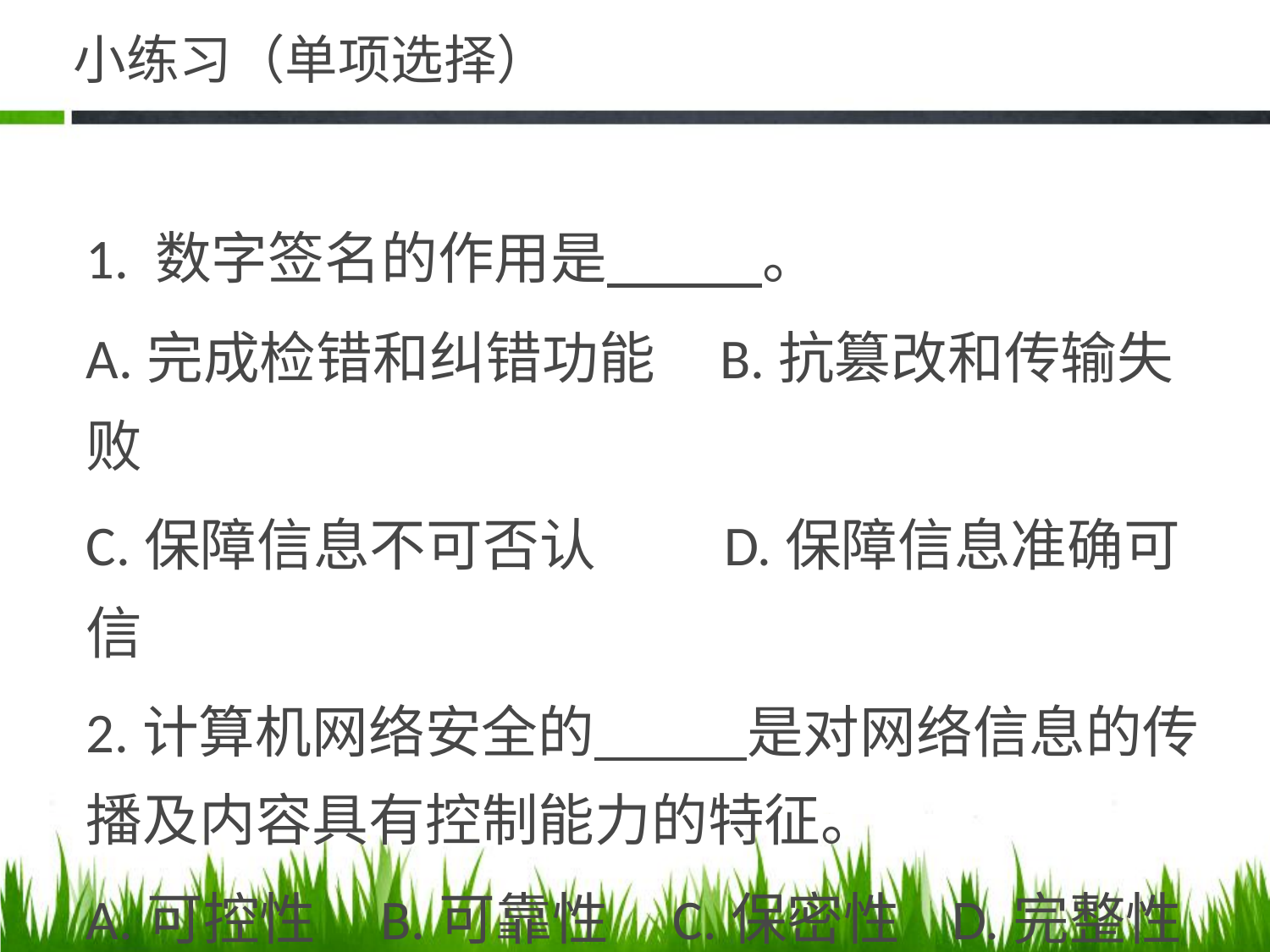

# 小练习（单项选择）
1. 数字签名的作用是            。
A.完成检错和纠错功能    B.抗篡改和传输失败
C.保障信息不可否认         D.保障信息准确可信
2.计算机网络安全的            是对网络信息的传播及内容具有控制能力的特征。
A.可控性    B.可靠性    C.保密性   D.完整性